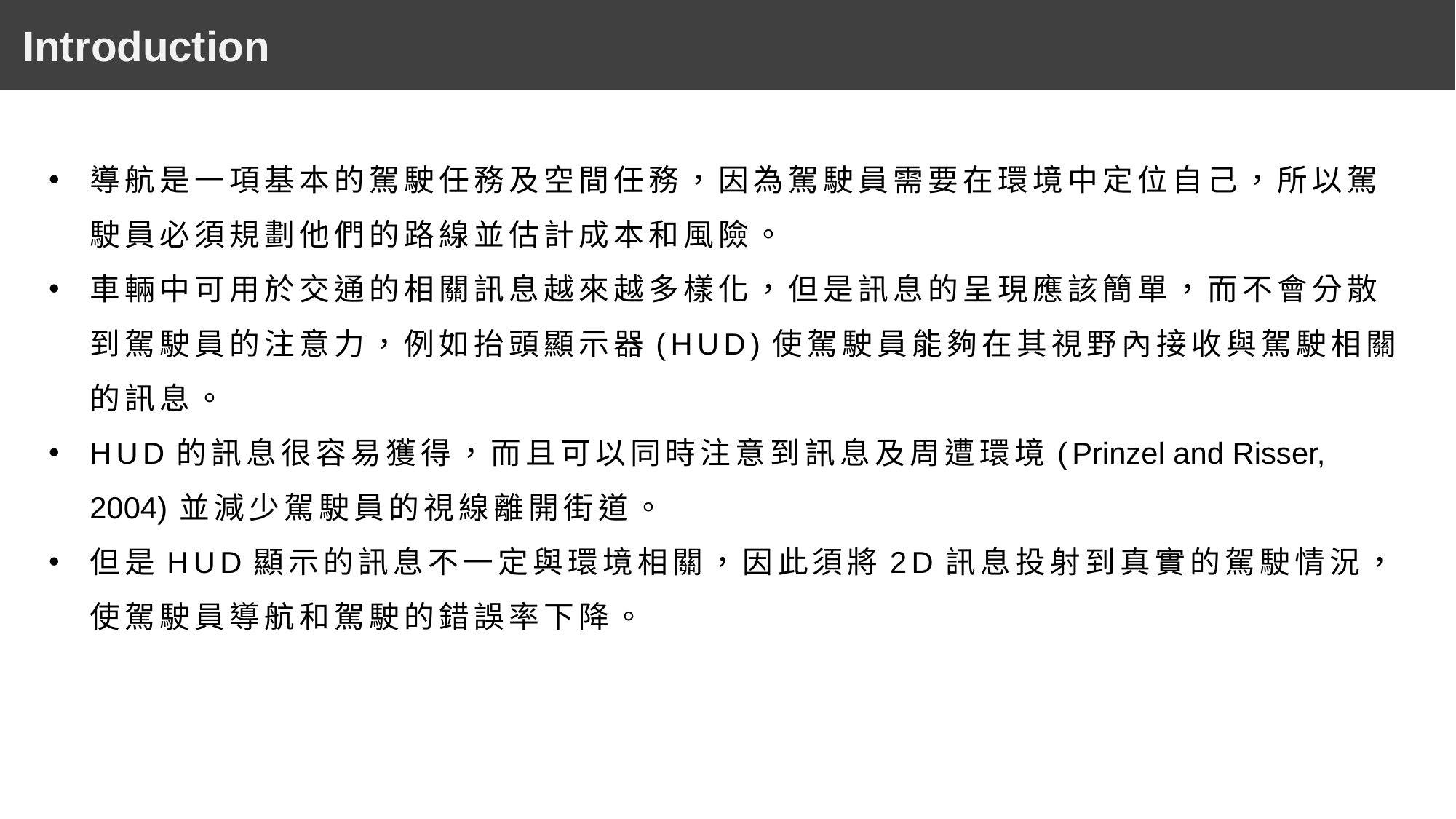

Introduction
導航是一項基本的駕駛任務及空間任務，因為駕駛員需要在環境中定位自己，所以駕駛員必須規劃他們的路線並估計成本和風險。
車輛中可用於交通的相關訊息越來越多樣化，但是訊息的呈現應該簡單，而不會分散到駕駛員的注意力，例如抬頭顯示器(HUD)使駕駛員能夠在其視野內接收與駕駛相關的訊息。
HUD的訊息很容易獲得，而且可以同時注意到訊息及周遭環境(Prinzel and Risser, 2004)並減少駕駛員的視線離開街道。
但是HUD顯示的訊息不一定與環境相關，因此須將2D訊息投射到真實的駕駛情況，使駕駛員導航和駕駛的錯誤率下降。